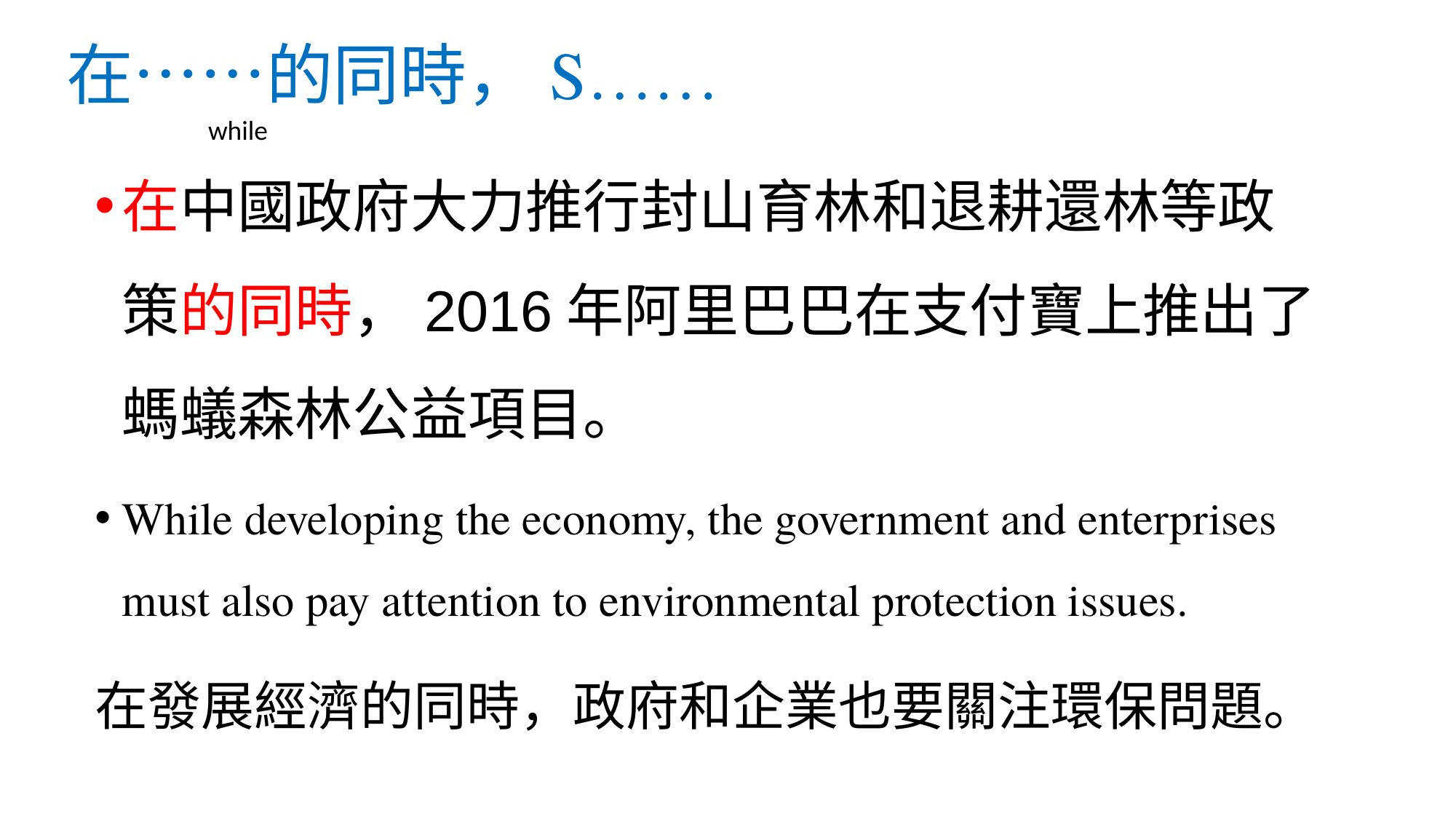

# 在……的同時，S……
while
在中國政府大力推行封山育林和退耕還林等政策的同時，2016年阿里巴巴在支付寶上推出了螞蟻森林公益項目。
While developing the economy, the government and enterprises must also pay attention to environmental protection issues.
在發展經濟的同時，政府和企業也要關注環保問題。